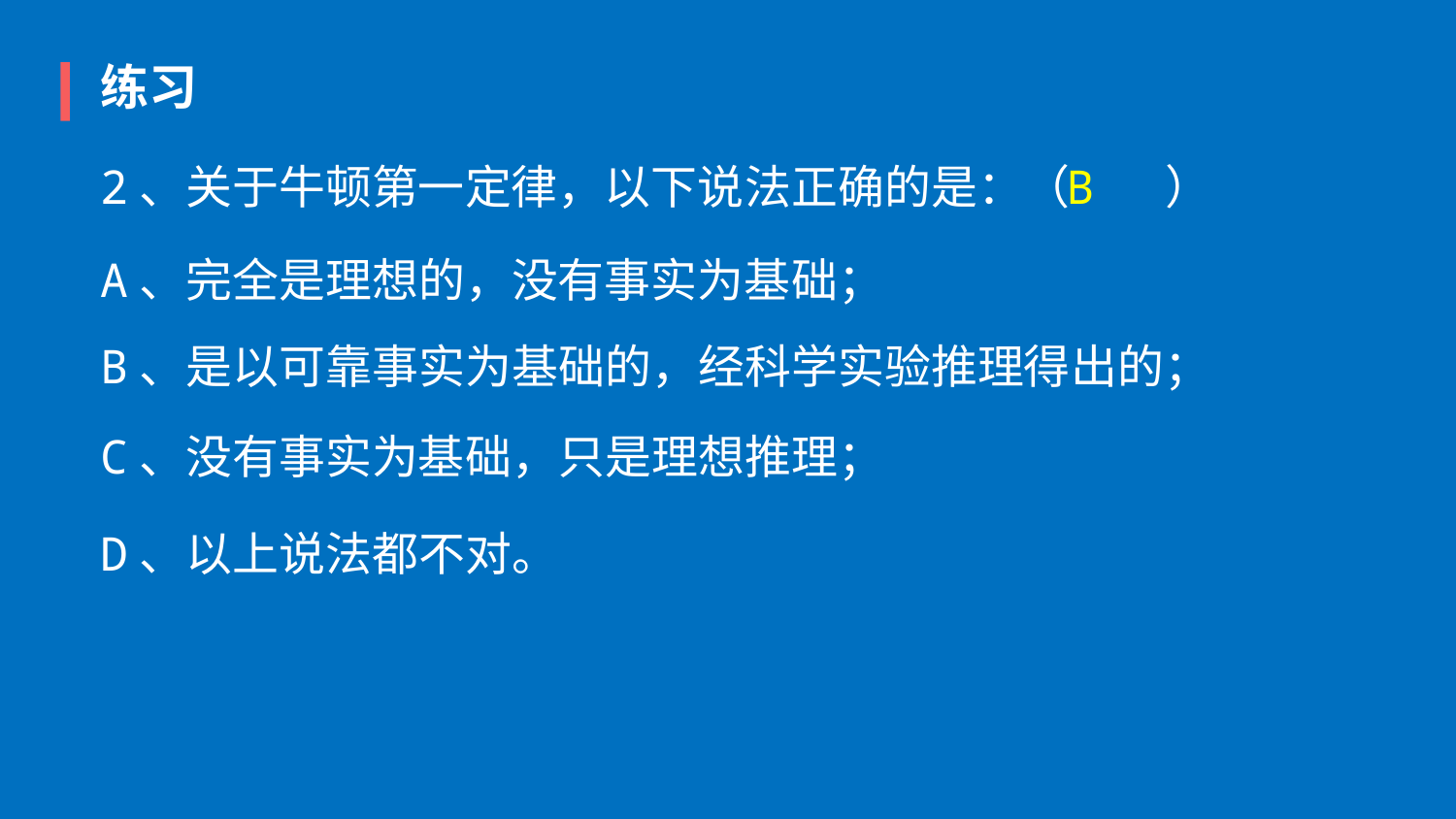

练习

2、关于牛顿第一定律，以下说法正确的是：（         ）
B
A、完全是理想的，没有事实为基础；
B、是以可靠事实为基础的，经科学实验推理得出的；
C、没有事实为基础，只是理想推理；
D、以上说法都不对。